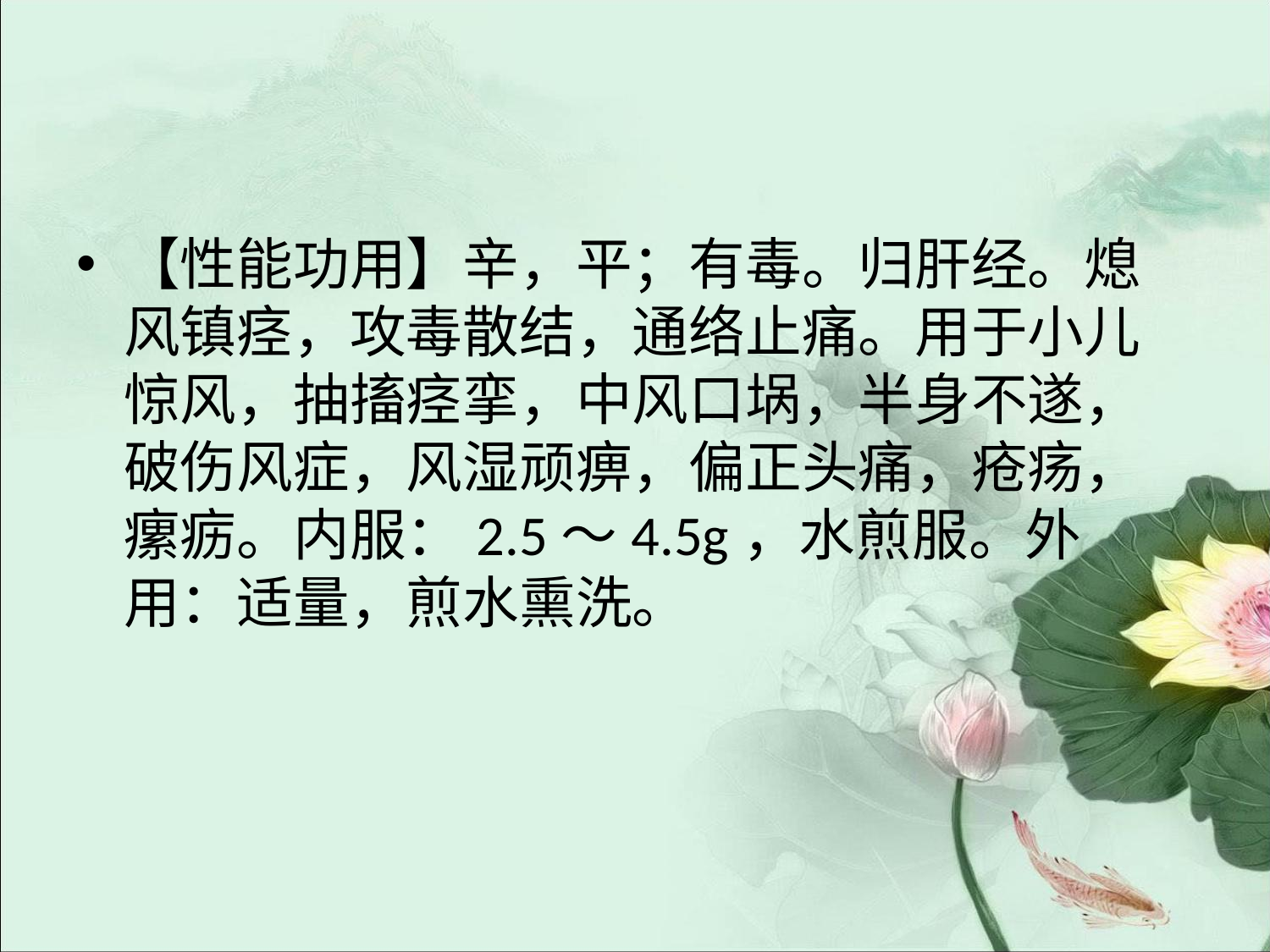

#
【性能功用】辛，平；有毒。归肝经。熄风镇痉，攻毒散结，通络止痛。用于小儿惊风，抽搐痉挛，中风口埚，半身不遂，破伤风症，风湿顽痹，偏正头痛，疮疡，瘰疬。内服：2.5～4.5g，水煎服。外用：适量，煎水熏洗。